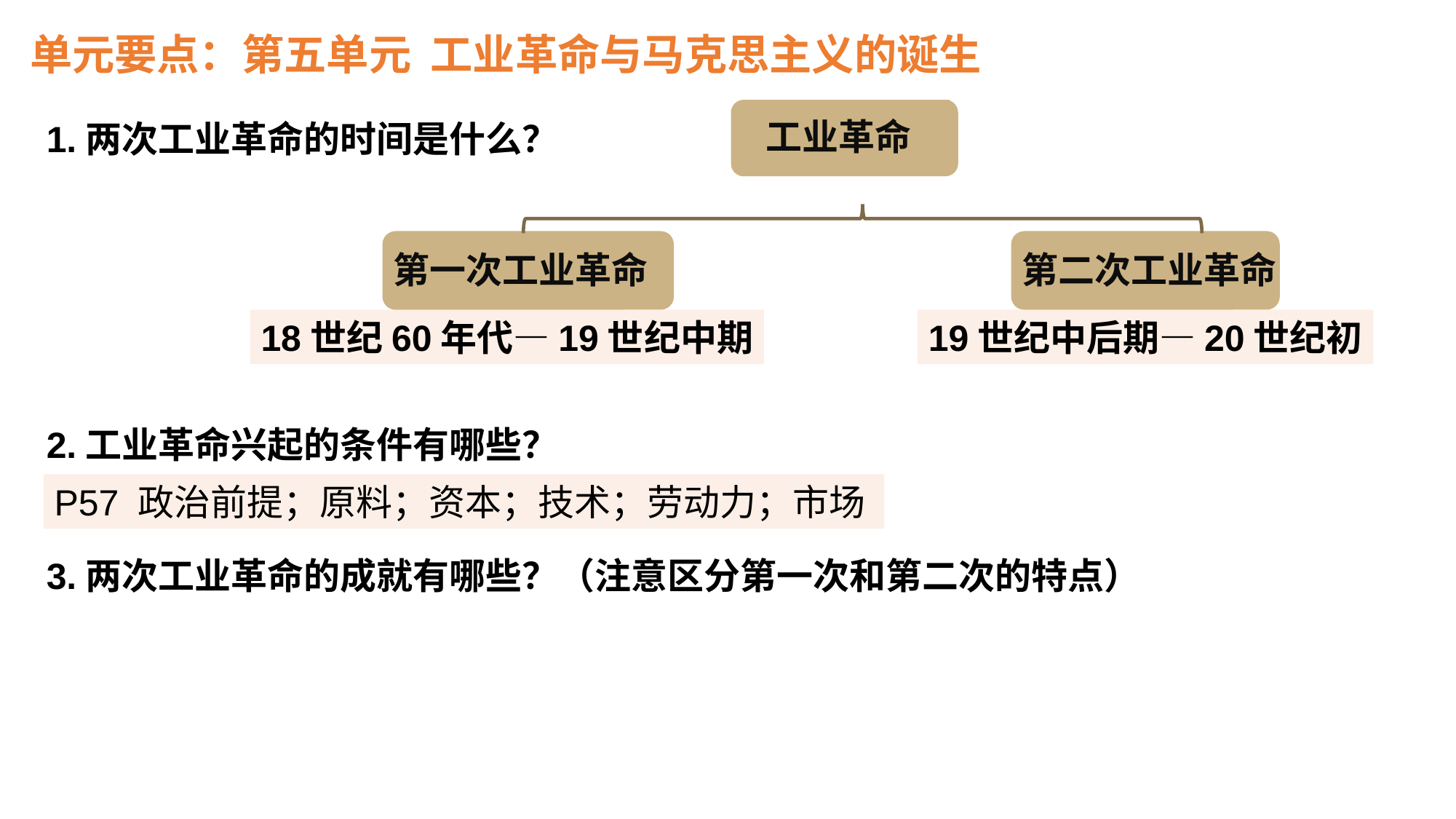

单元要点：第五单元  工业革命与马克思主义的诞生

工业革命
1.两次工业革命的时间是什么？

2.工业革命兴起的条件有哪些？

3.两次工业革命的成就有哪些？（注意区分第一次和第二次的特点）

第一次工业革命

第二次工业革命
18世纪60年代—19世纪中期
19世纪中后期—20世纪初
P57 政治前提；原料；资本；技术；劳动力；市场